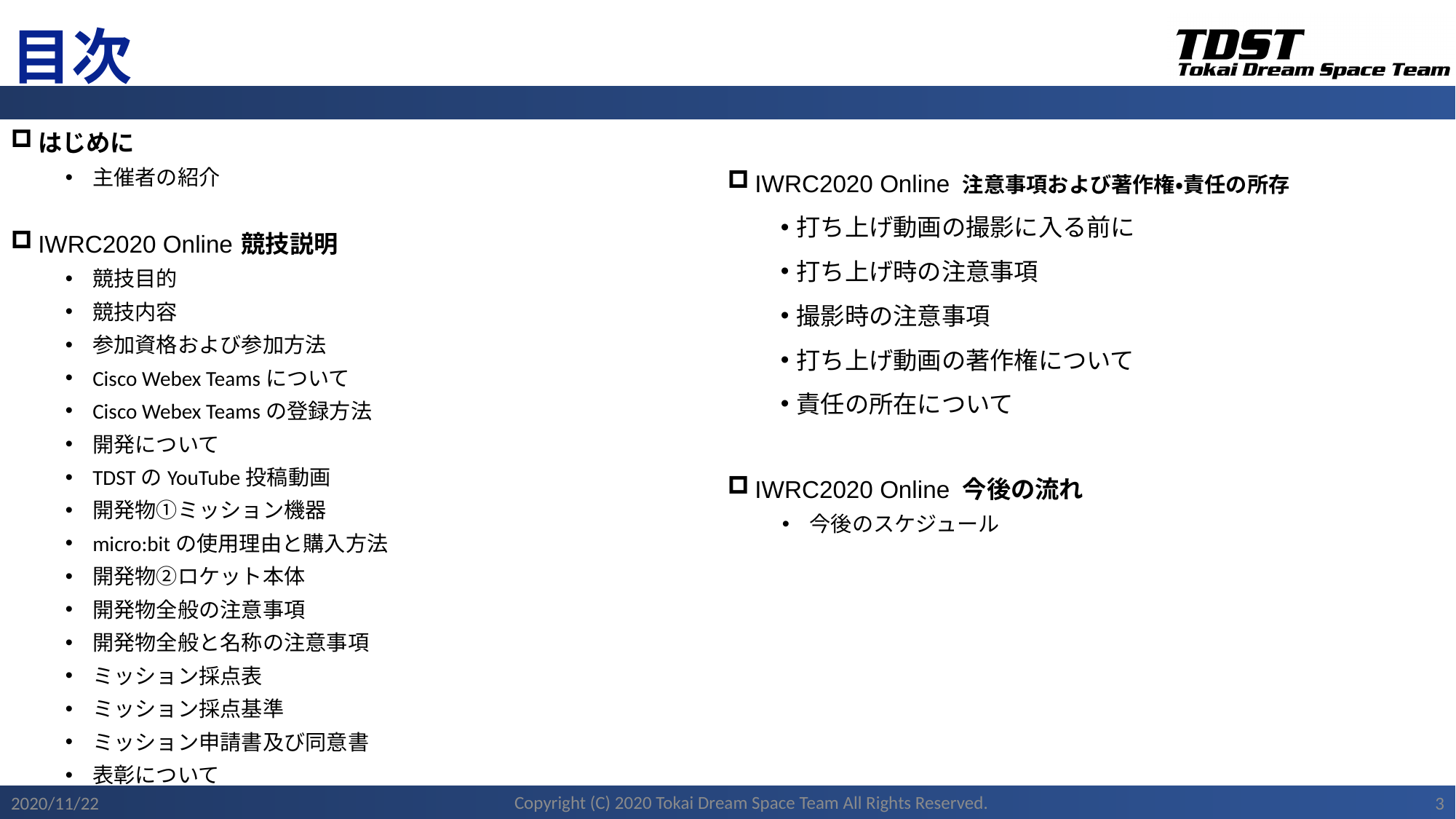

# 目次
はじめに
主催者の紹介

IWRC2020 Online 競技説明
競技目的
競技内容
参加資格および参加方法
Cisco Webex Teamsについて
Cisco Webex Teamsの登録方法
開発について
TDSTのYouTube投稿動画
開発物①ミッション機器
micro:bitの使用理由と購入方法
開発物②ロケット本体
開発物全般の注意事項
開発物全般と名称の注意事項
ミッション採点表
ミッション採点基準
ミッション申請書及び同意書
表彰について

IWRC2020 Online 注意事項および著作権・責任の所存
打ち上げ動画の撮影に入る前に
打ち上げ時の注意事項
撮影時の注意事項
打ち上げ動画の著作権について
責任の所在について

IWRC2020 Online 今後の流れ
今後のスケジュール

Copyright (C) 2020 Tokai Dream Space Team All Rights Reserved.
2020/11/22
3